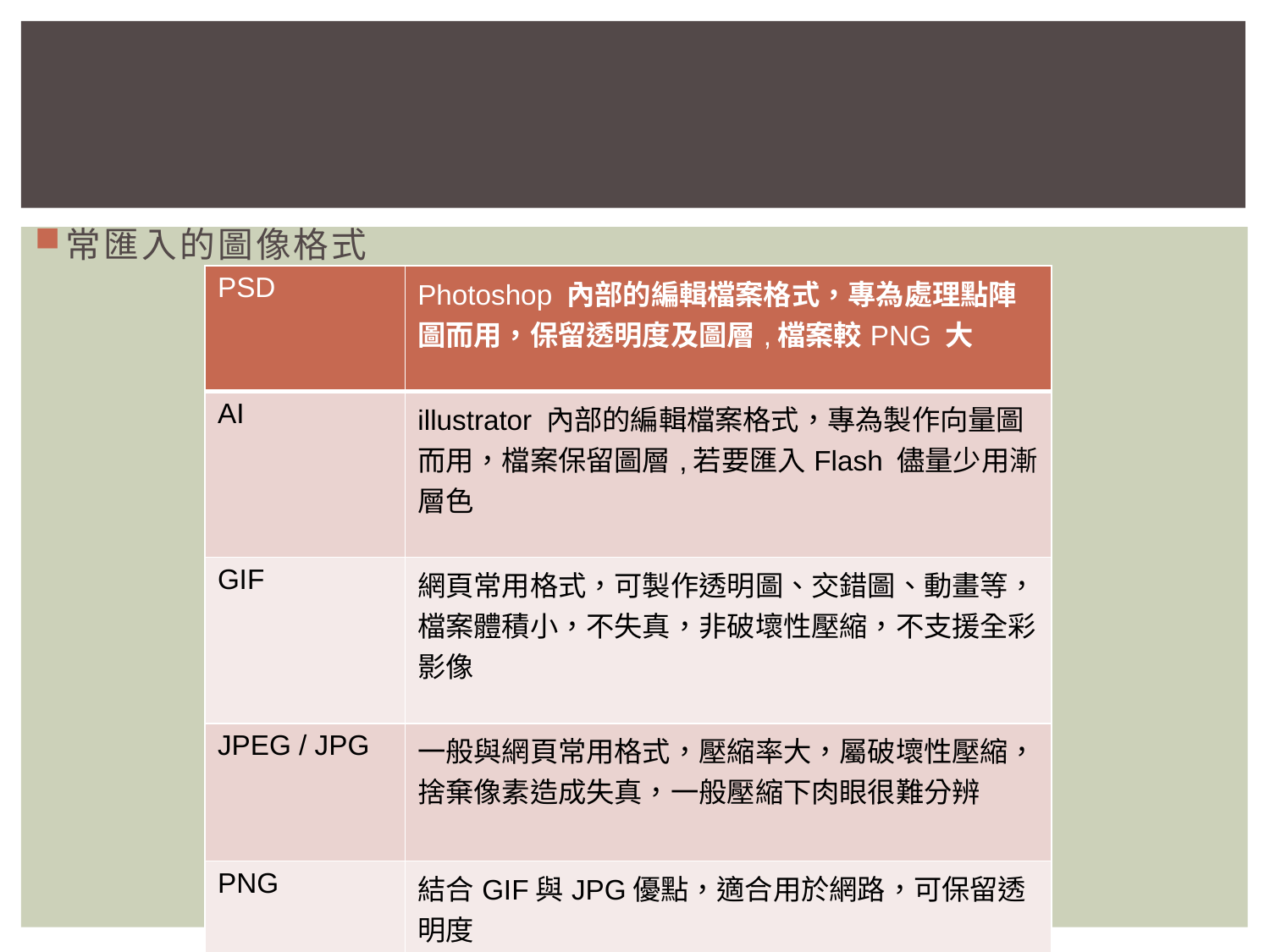

#
常匯入的圖像格式

| PSD | Photoshop 內部的編輯檔案格式，專為處理點陣圖而用，保留透明度及圖層,檔案較PNG 大 |
| --- | --- |
| AI | illustrator 內部的編輯檔案格式，專為製作向量圖而用，檔案保留圖層,若要匯入Flash 儘量少用漸層色 |
| GIF | 網頁常用格式，可製作透明圖、交錯圖、動畫等，檔案體積小，不失真，非破壞性壓縮，不支援全彩影像 |
| JPEG / JPG | 一般與網頁常用格式，壓縮率大，屬破壞性壓縮，捨棄像素造成失真，一般壓縮下肉眼很難分辨 |
| PNG | 結合GIF與JPG優點，適合用於網路，可保留透明度 |